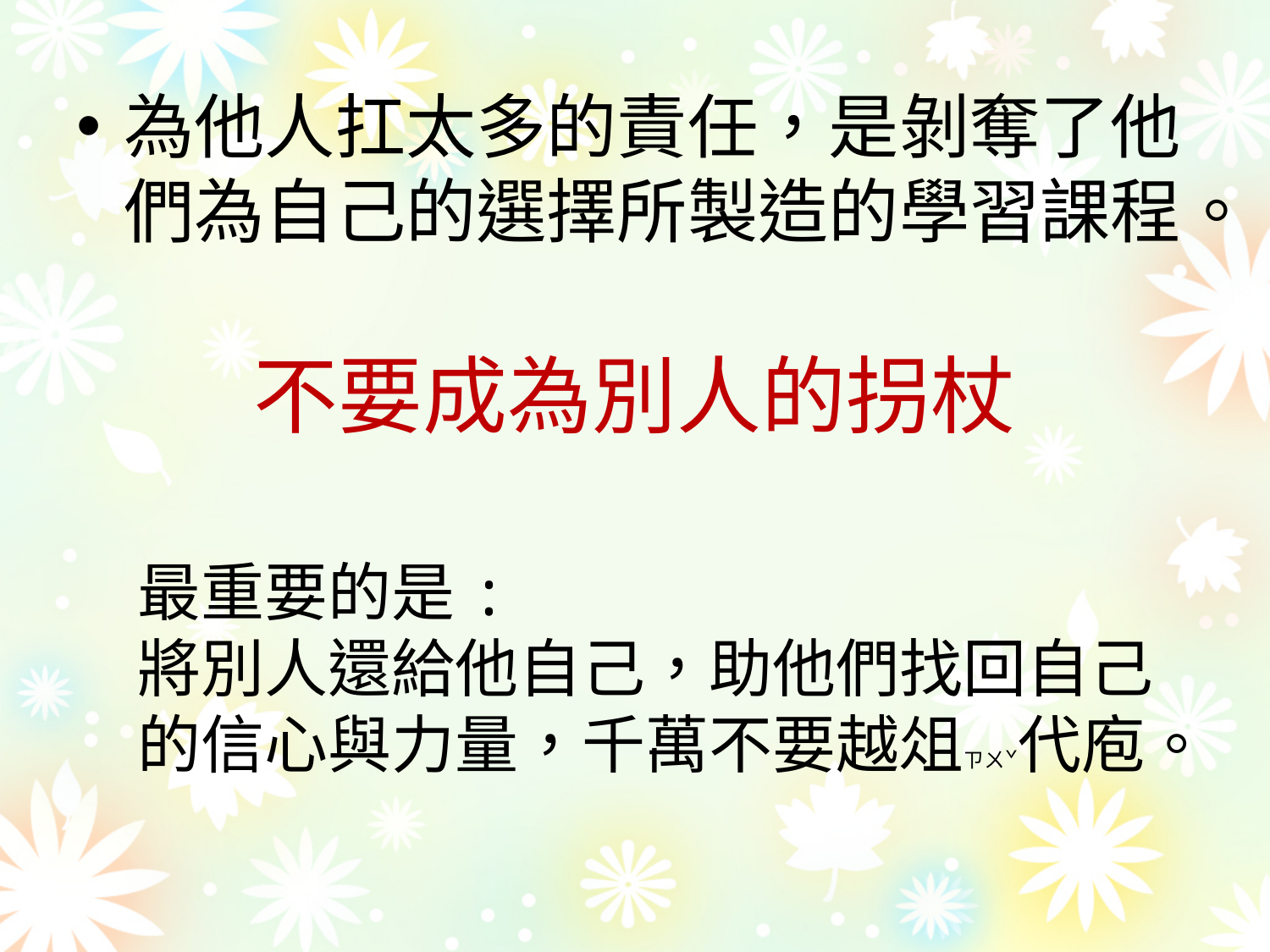

為他人扛太多的責任，是剝奪了他們為自己的選擇所製造的學習課程。
不要成為別人的拐杖
最重要的是:
將別人還給他自己，助他們找回自己的信心與力量，千萬不要越俎ㄗㄨˇ代庖。